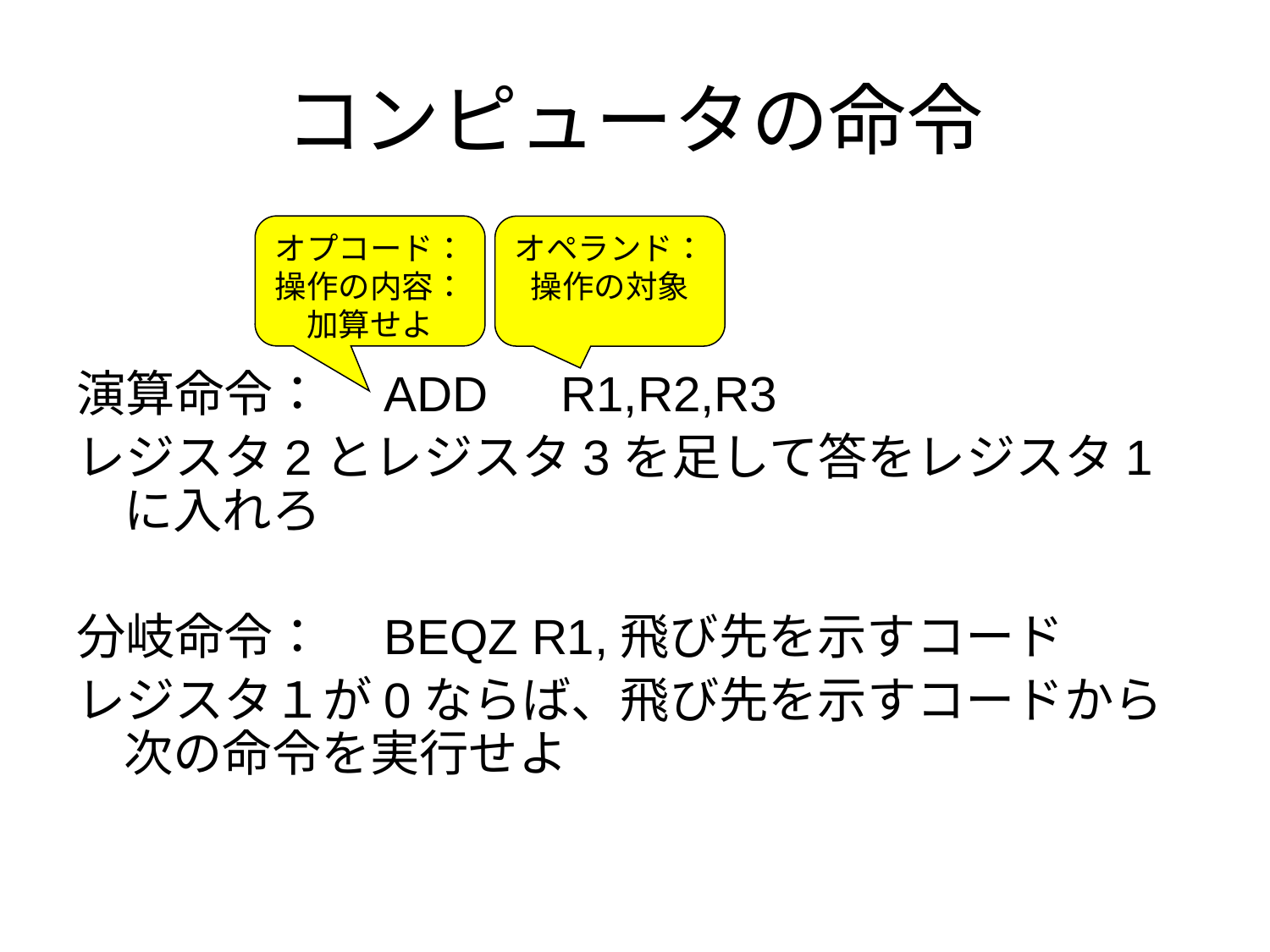

# コンピュータの命令

演算命令：　ADD　R1,R2,R3
レジスタ2とレジスタ3を足して答をレジスタ1に入れろ

分岐命令：　BEQZ R1,飛び先を示すコード
レジスタ１が0ならば、飛び先を示すコードから次の命令を実行せよ

オプコード：
操作の内容：
加算せよ
オペランド：
操作の対象